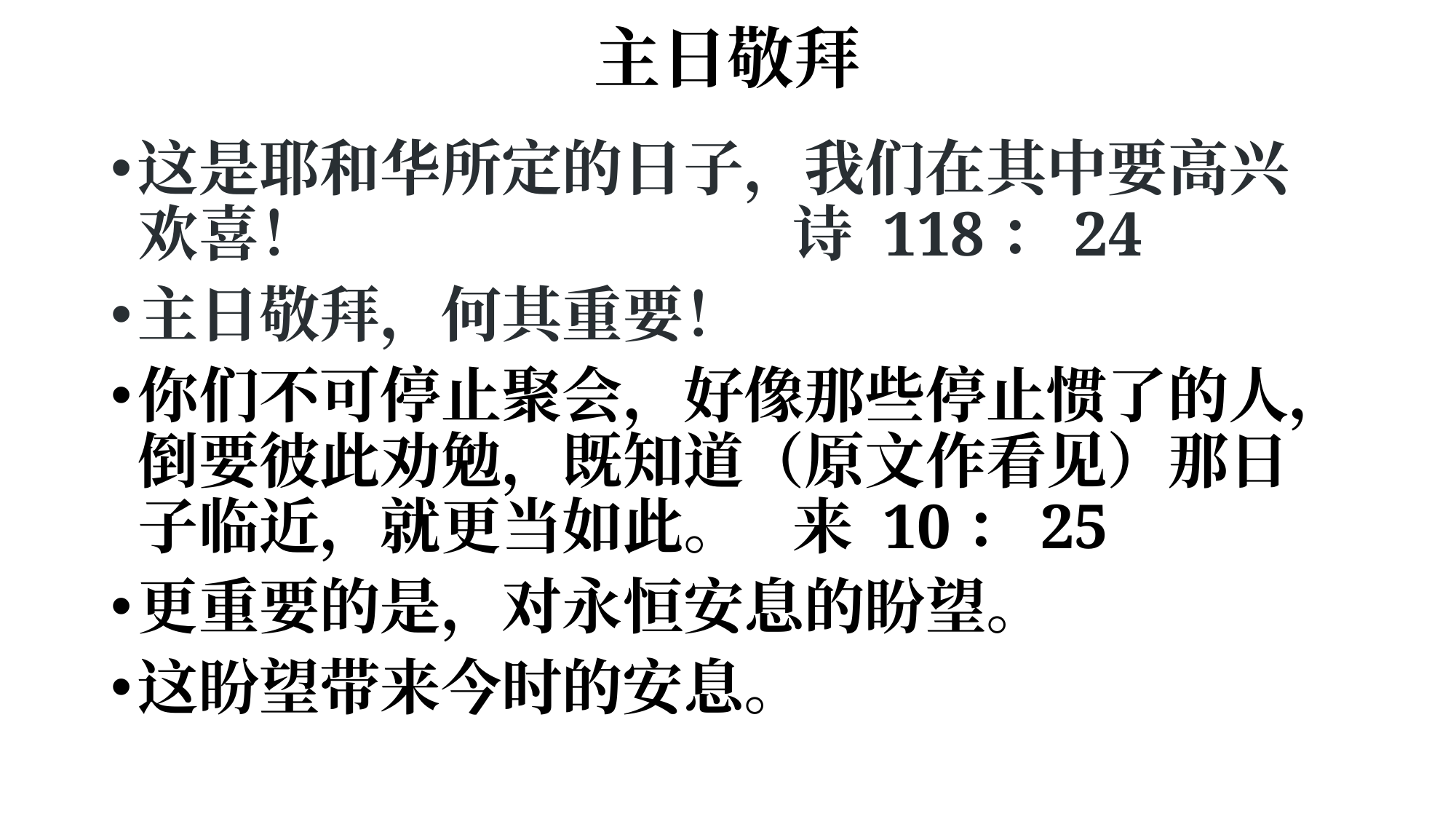

# 主日敬拜
这是耶和华所定的日子，我们在其中要高兴欢喜！					诗 118：24
主日敬拜，何其重要！
你们不可停止聚会，好像那些停止惯了的人，倒要彼此劝勉，既知道（原文作看见）那日子临近，就更当如此。 	来 10：25
更重要的是，对永恒安息的盼望。
这盼望带来今时的安息。